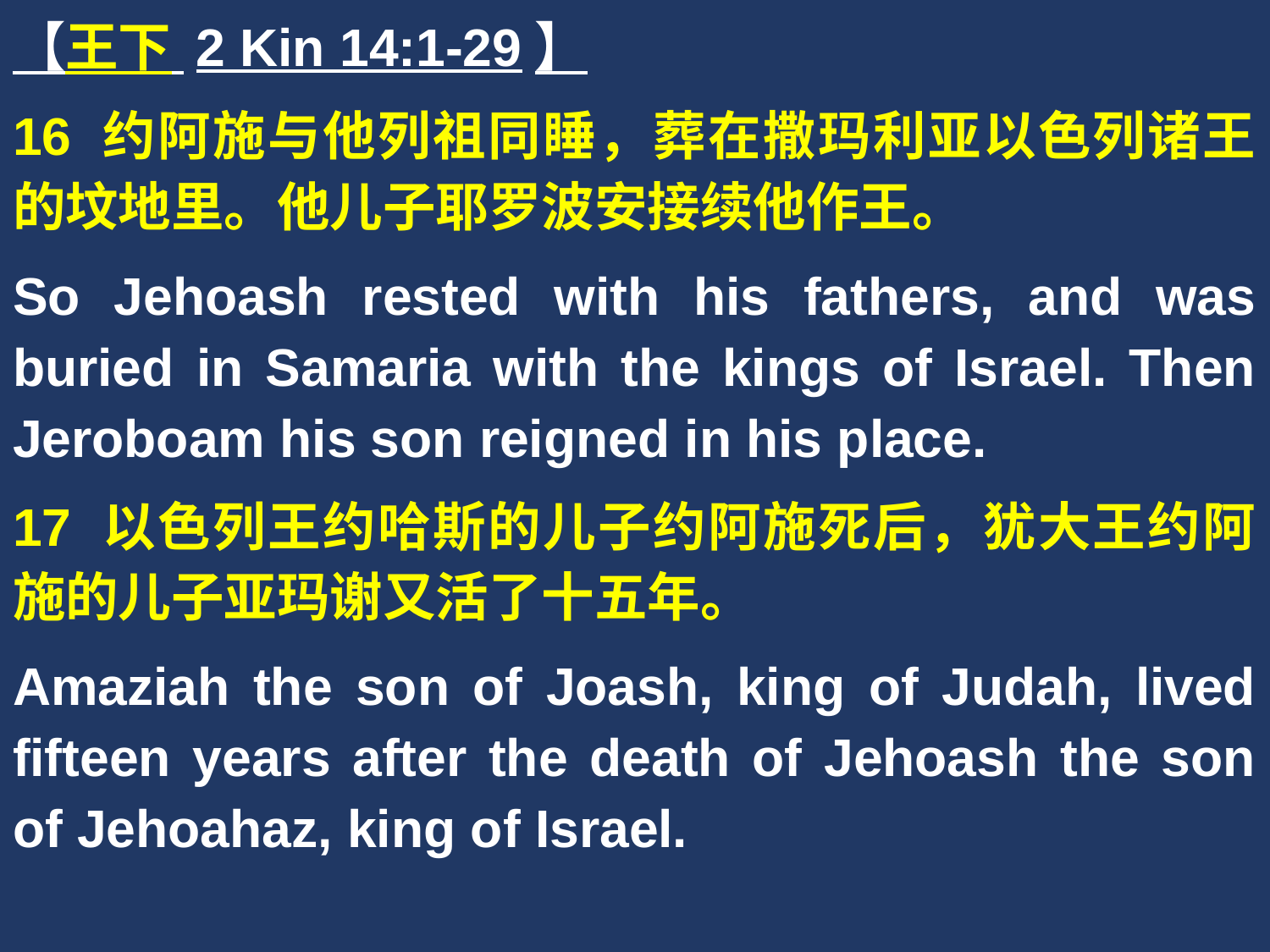

【王下 2 Kin 14:1-29】
16 约阿施与他列祖同睡，葬在撒玛利亚以色列诸王的坟地里。他儿子耶罗波安接续他作王。
So Jehoash rested with his fathers, and was buried in Samaria with the kings of Israel. Then Jeroboam his son reigned in his place.
17 以色列王约哈斯的儿子约阿施死后，犹大王约阿施的儿子亚玛谢又活了十五年。
Amaziah the son of Joash, king of Judah, lived fifteen years after the death of Jehoash the son of Jehoahaz, king of Israel.